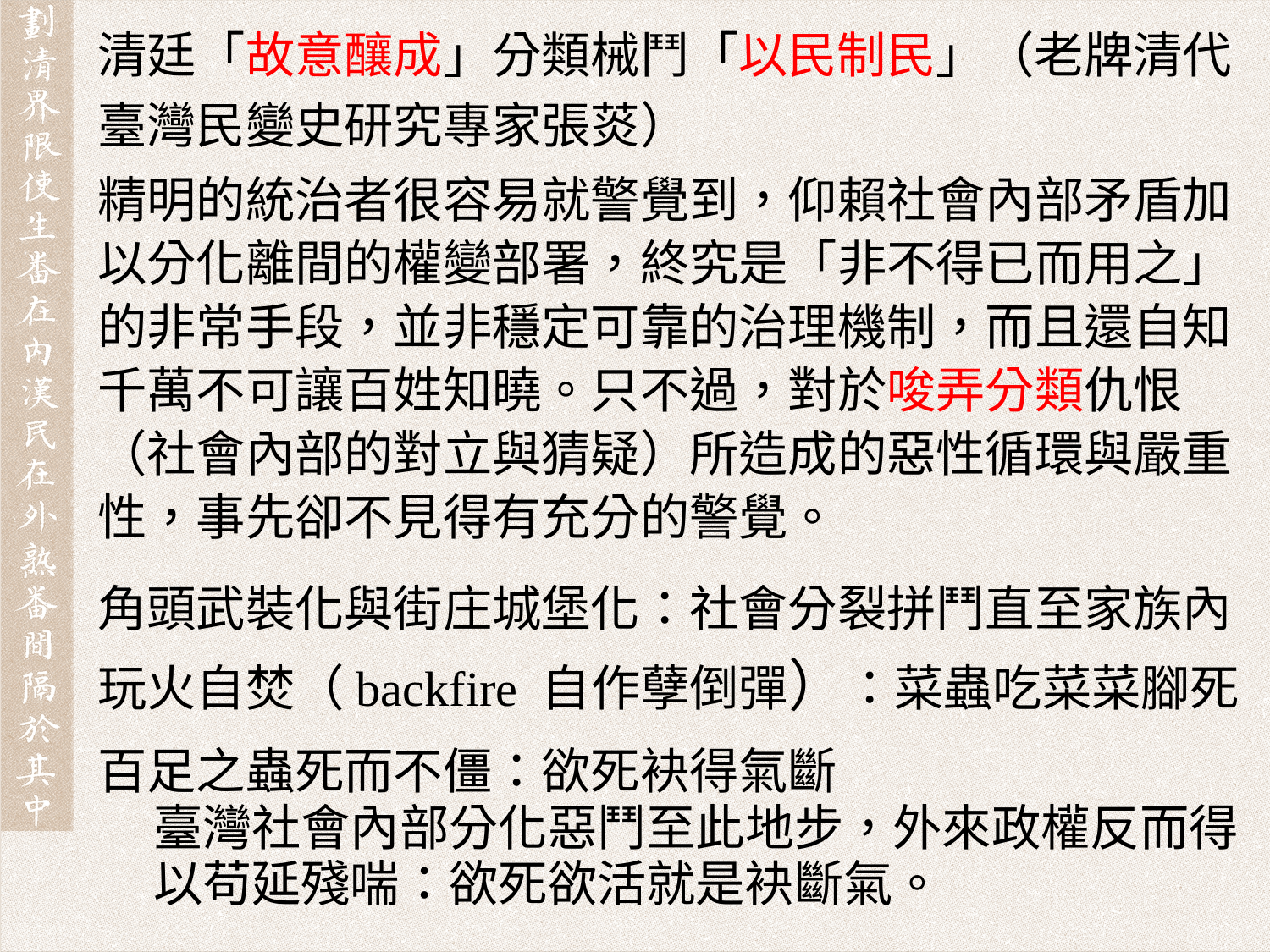

清廷「故意釀成」分類械鬥「以民制民」（老牌清代臺灣民變史研究專家張菼）
精明的統治者很容易就警覺到，仰賴社會內部矛盾加以分化離間的權變部署，終究是「非不得已而用之」的非常手段，並非穩定可靠的治理機制，而且還自知千萬不可讓百姓知曉。只不過，對於唆弄分類仇恨（社會內部的對立與猜疑）所造成的惡性循環與嚴重性，事先卻不見得有充分的警覺。
角頭武裝化與街庄城堡化：社會分裂拼鬥直至家族內
玩火自焚（backfire 自作孽倒彈）：菜蟲吃菜菜腳死
百足之蟲死而不僵：欲死袂得氣斷
臺灣社會內部分化惡鬥至此地步，外來政權反而得以苟延殘喘：欲死欲活就是袂斷氣。